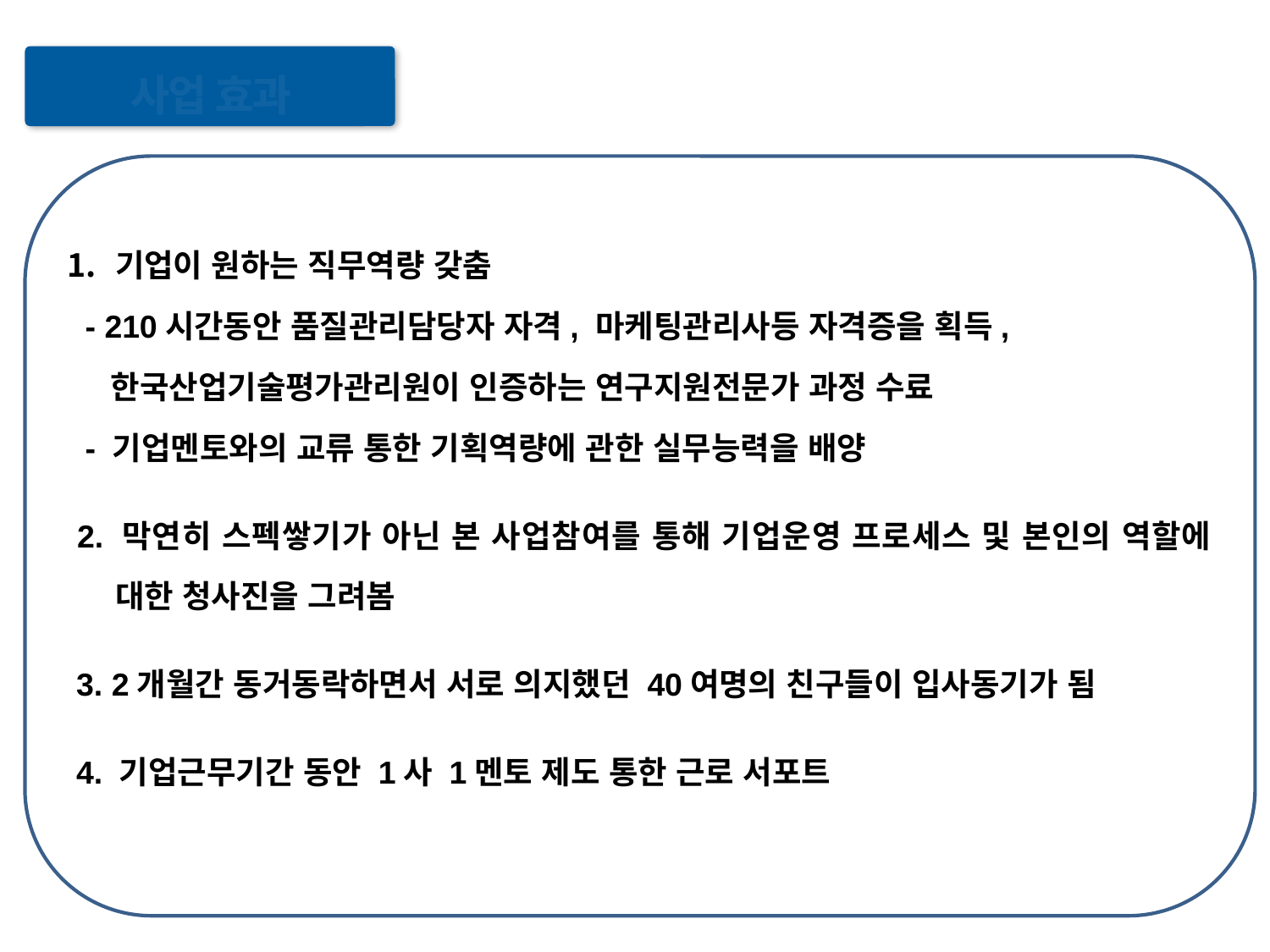

사업 효과

기업이 원하는 직무역량 갖춤
  - 210시간동안 품질관리담당자 자격, 마케팅관리사등 자격증을 획득,
    한국산업기술평가관리원이 인증하는 연구지원전문가 과정 수료
  - 기업멘토와의 교류 통한 기획역량에 관한 실무능력을 배양

 2. 막연히 스펙쌓기가 아닌 본 사업참여를 통해 기업운영 프로세스 및 본인의 역할에 대한 청사진을 그려봄

 3. 2개월간 동거동락하면서 서로 의지했던 40여명의 친구들이 입사동기가 됨

 4. 기업근무기간 동안 1사 1멘토 제도 통한 근로 서포트